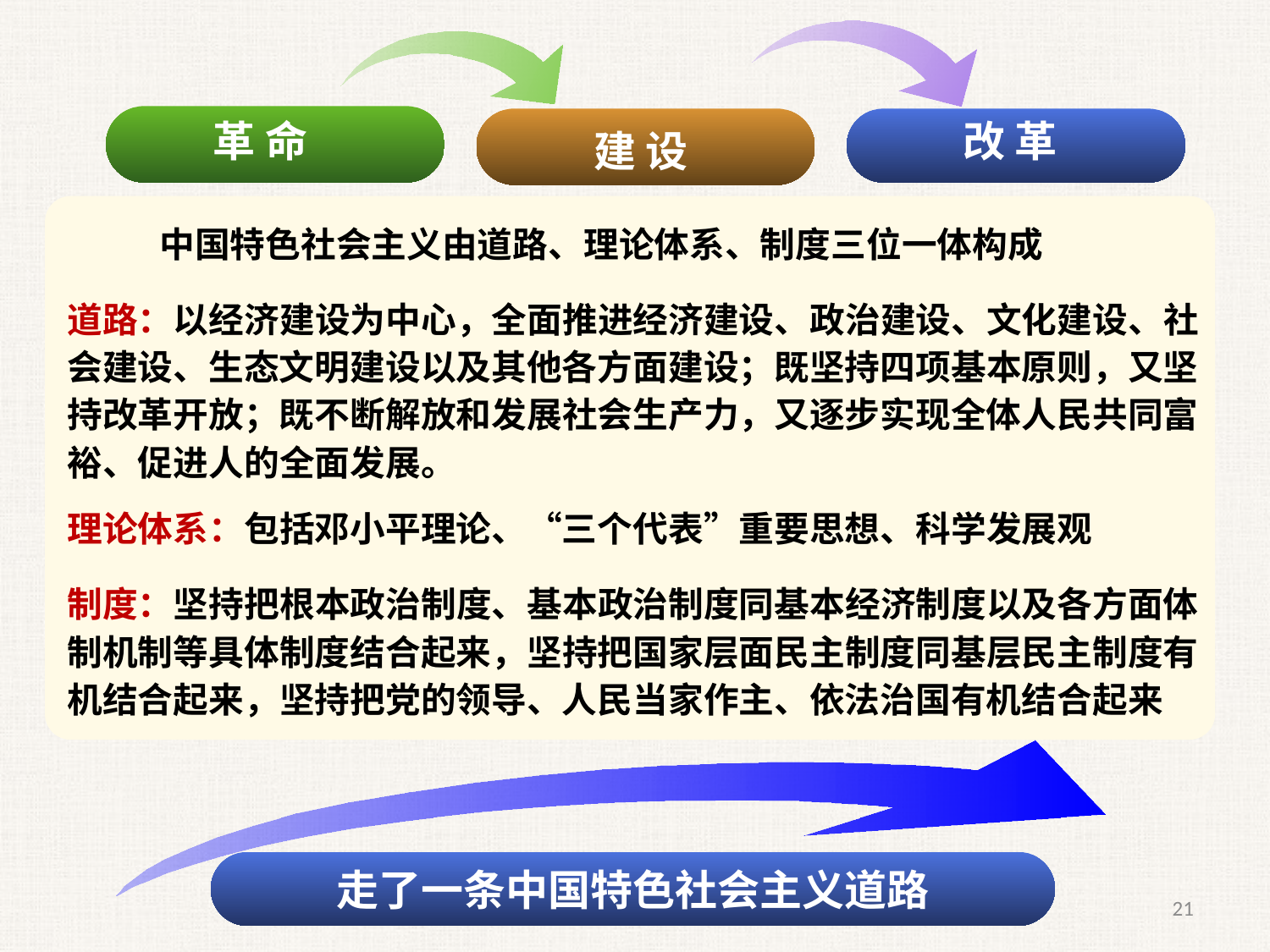

革 命

改 革
建 设

中国特色社会主义由道路、理论体系、制度三位一体构成
道路：以经济建设为中心，全面推进经济建设、政治建设、文化建设、社会建设、生态文明建设以及其他各方面建设；既坚持四项基本原则，又坚持改革开放；既不断解放和发展社会生产力，又逐步实现全体人民共同富裕、促进人的全面发展。
理论体系：包括邓小平理论、“三个代表”重要思想、科学发展观
制度：坚持把根本政治制度、基本政治制度同基本经济制度以及各方面体制机制等具体制度结合起来，坚持把国家层面民主制度同基层民主制度有机结合起来，坚持把党的领导、人民当家作主、依法治国有机结合起来

走了一条中国特色社会主义道路
21